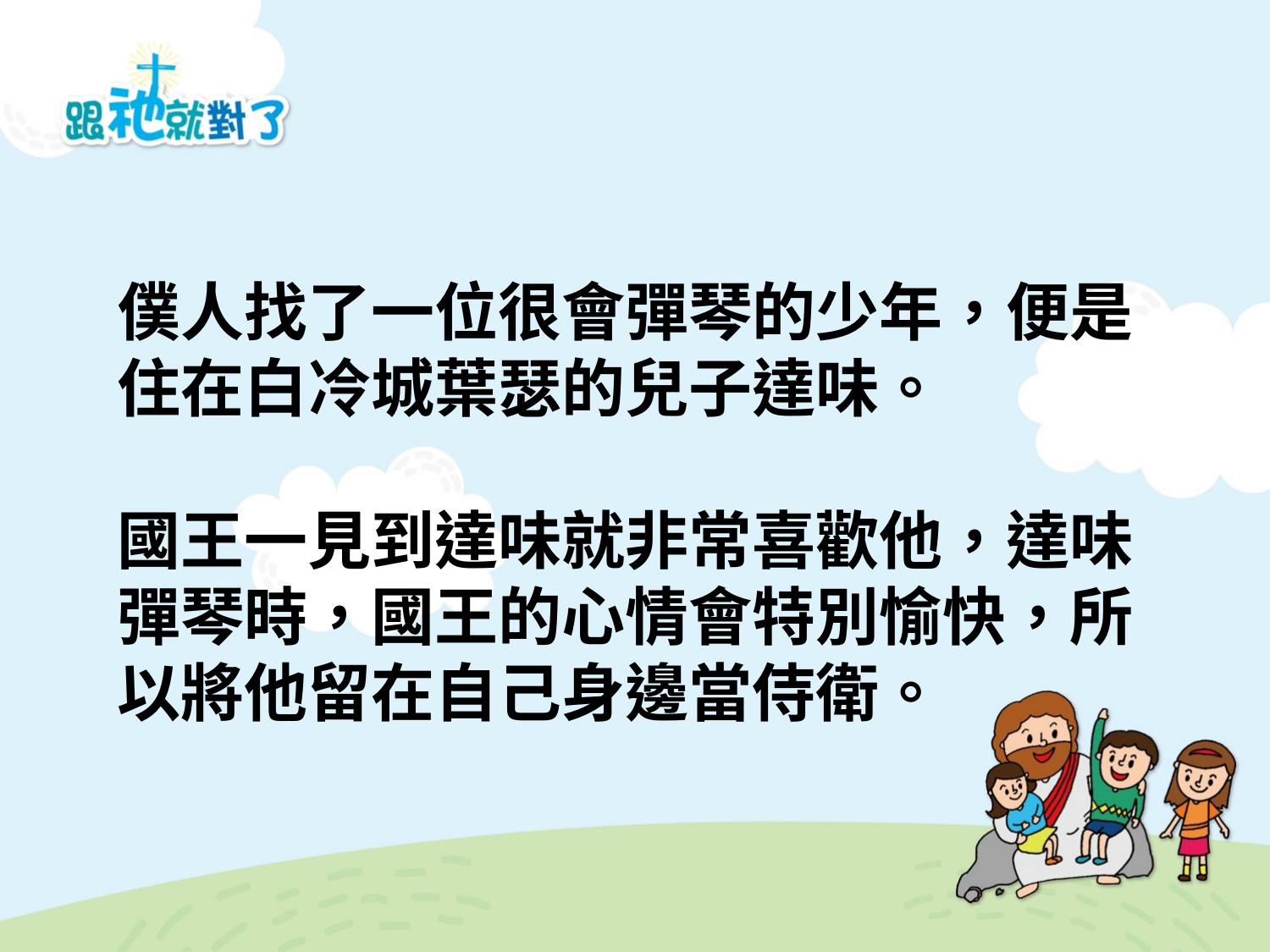

僕人找了一位很會彈琴的少年，便是住在白冷城葉瑟的兒子達味。

國王一見到達味就非常喜歡他，達味彈琴時，國王的心情會特別愉快，所以將他留在自己身邊當侍衛。